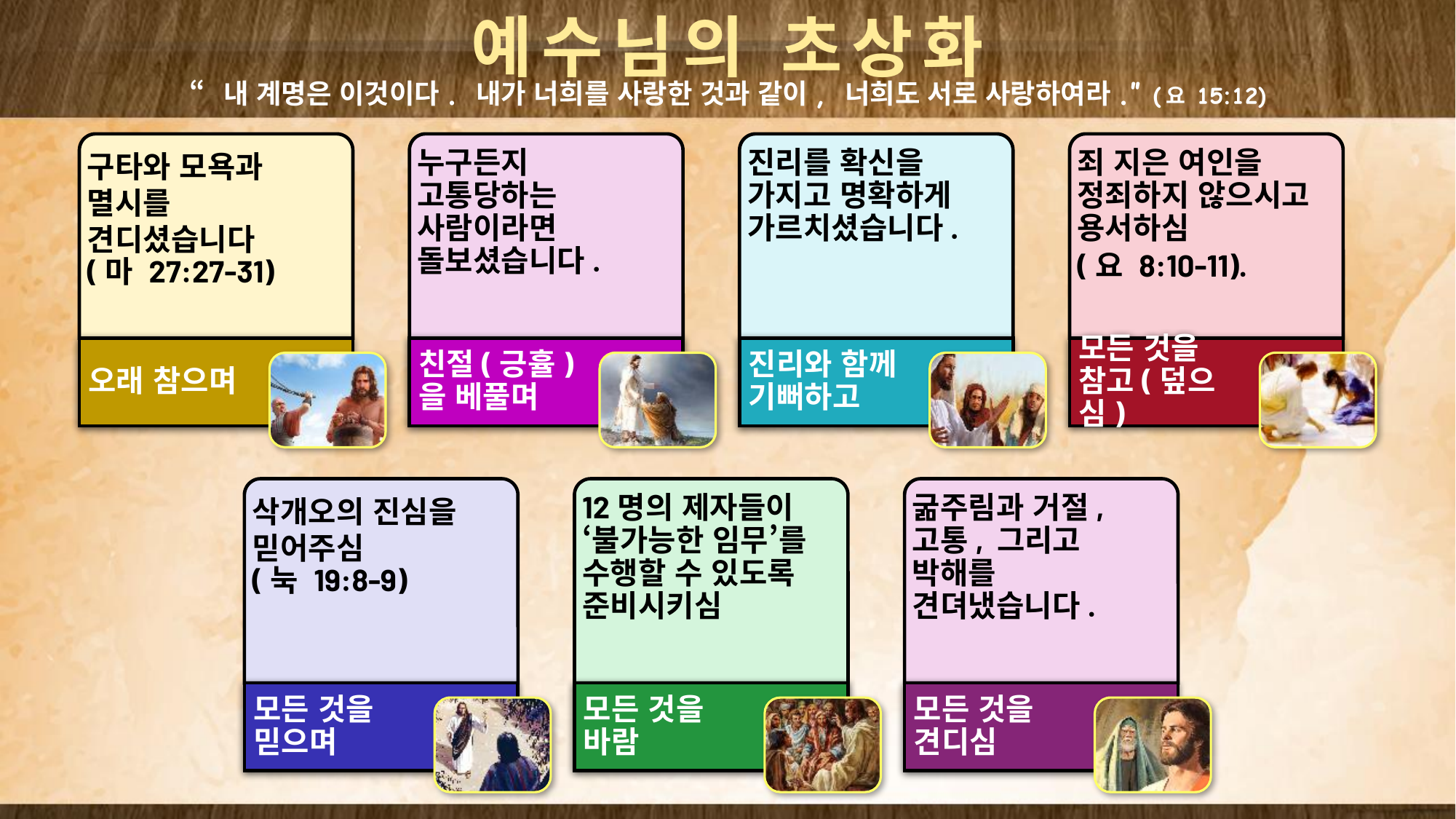

예수님의 초상화
“내 계명은 이것이다. 내가 너희를 사랑한 것과 같이, 너희도 서로 사랑하여라.” (요 15:12)
구타와 모욕과 멸시를 견디셨습니다
(마 27:27-31)
오래 참으며
누구든지 고통당하는 사람이라면 돌보셨습니다.
친절(긍휼)을 베풀며
진리를 확신을 가지고 명확하게 가르치셨습니다.
진리와 함께 기뻐하고
죄 지은 여인을 정죄하지 않으시고 용서하심
(요 8:10-11).
모든 것을 참고(덮으심)
삭개오의 진심을 믿어주심
(눅 19:8-9)
모든 것을 믿으며
12명의 제자들이 ‘불가능한 임무’를 수행할 수 있도록 준비시키심
모든 것을 바람
굶주림과 거절, 고통, 그리고 박해를 견뎌냈습니다.
모든 것을 견디심